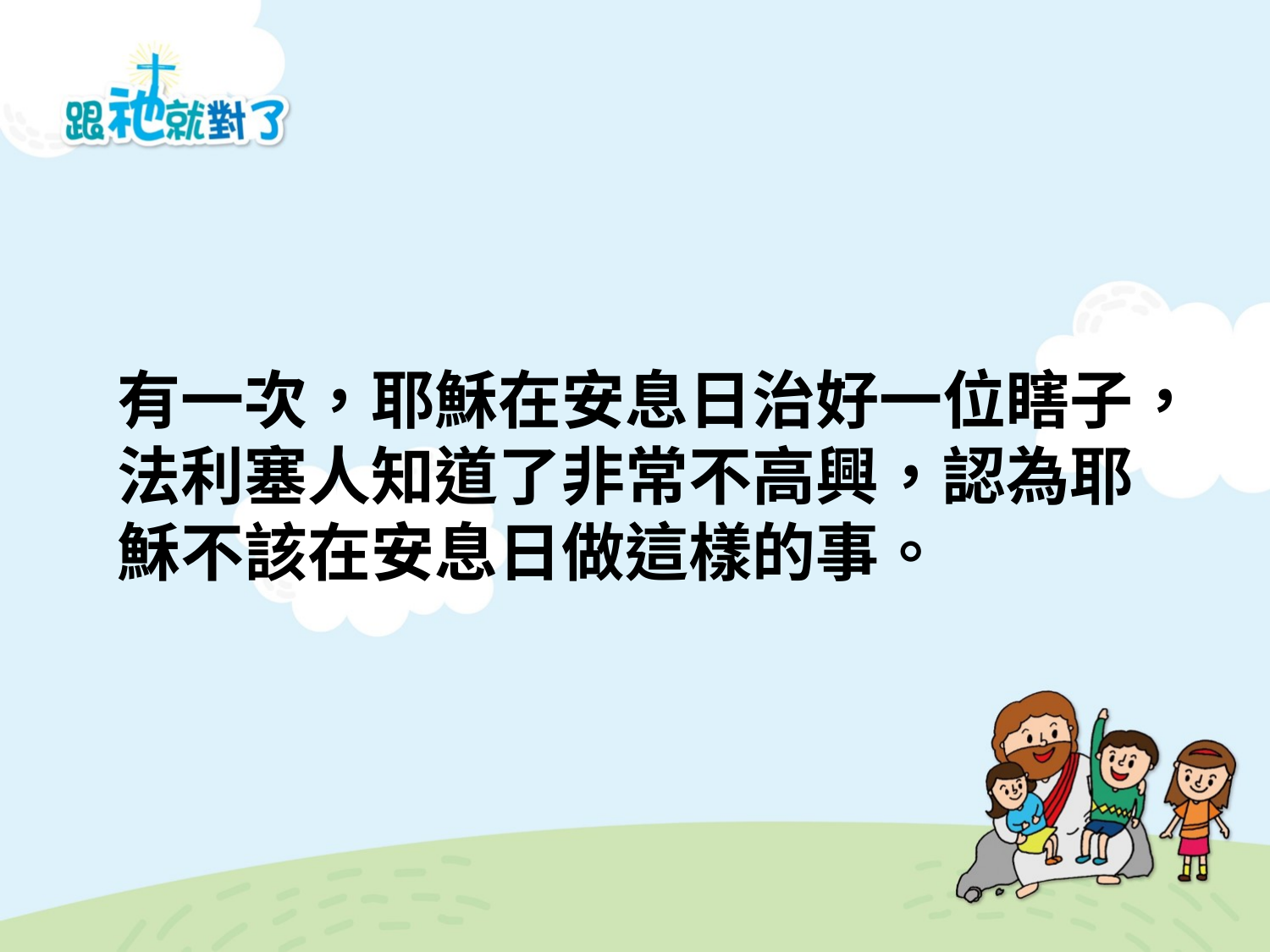

有一次，耶穌在安息日治好一位瞎子，法利塞人知道了非常不高興，認為耶穌不該在安息日做這樣的事。